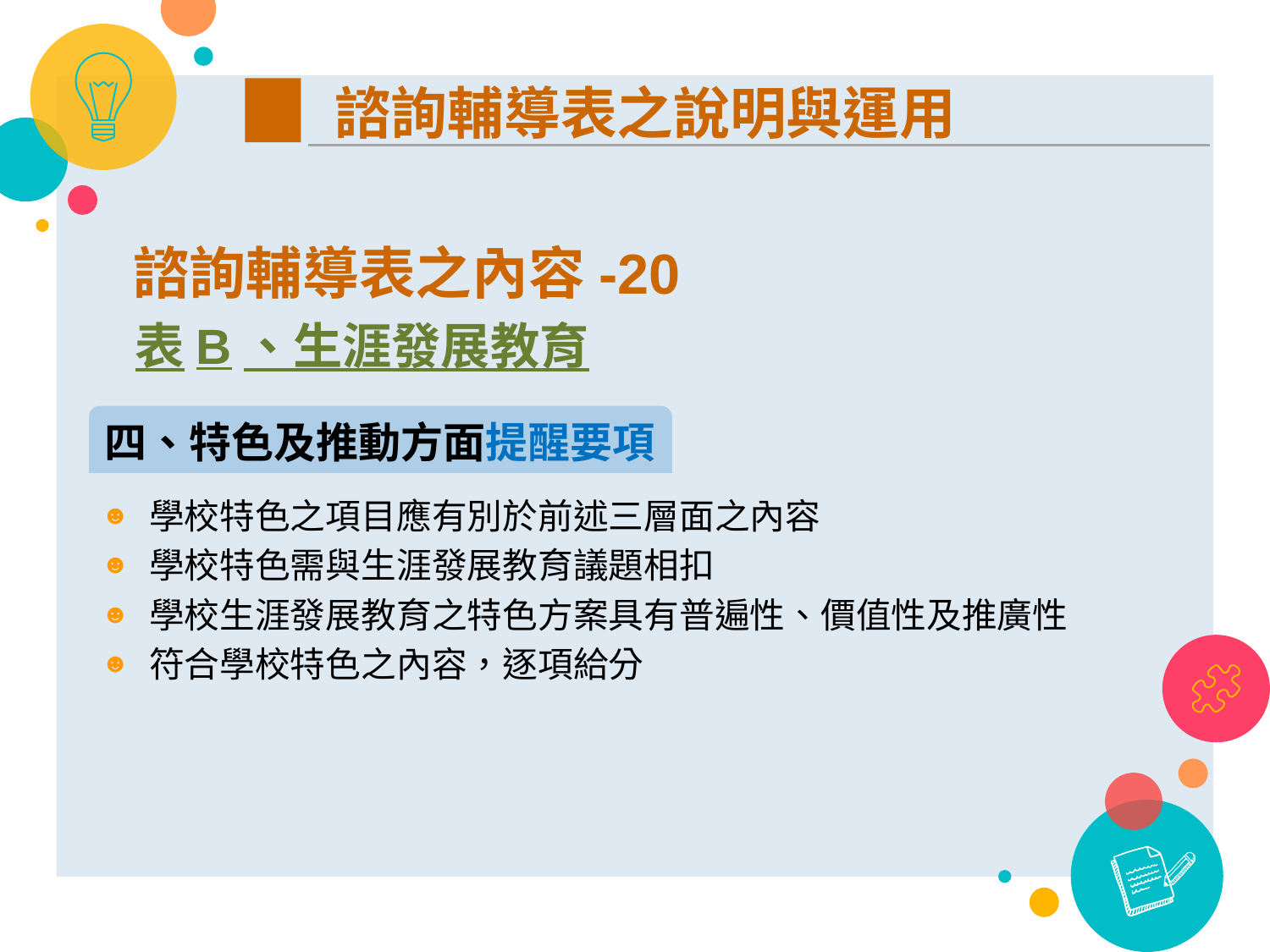

諮詢輔導表之說明與運用

諮詢輔導表之內容-20
表B、生涯發展教育
四、特色及推動方面提醒要項
學校特色之項目應有別於前述三層面之內容
學校特色需與生涯發展教育議題相扣
學校生涯發展教育之特色方案具有普遍性、價值性及推廣性
符合學校特色之內容，逐項給分